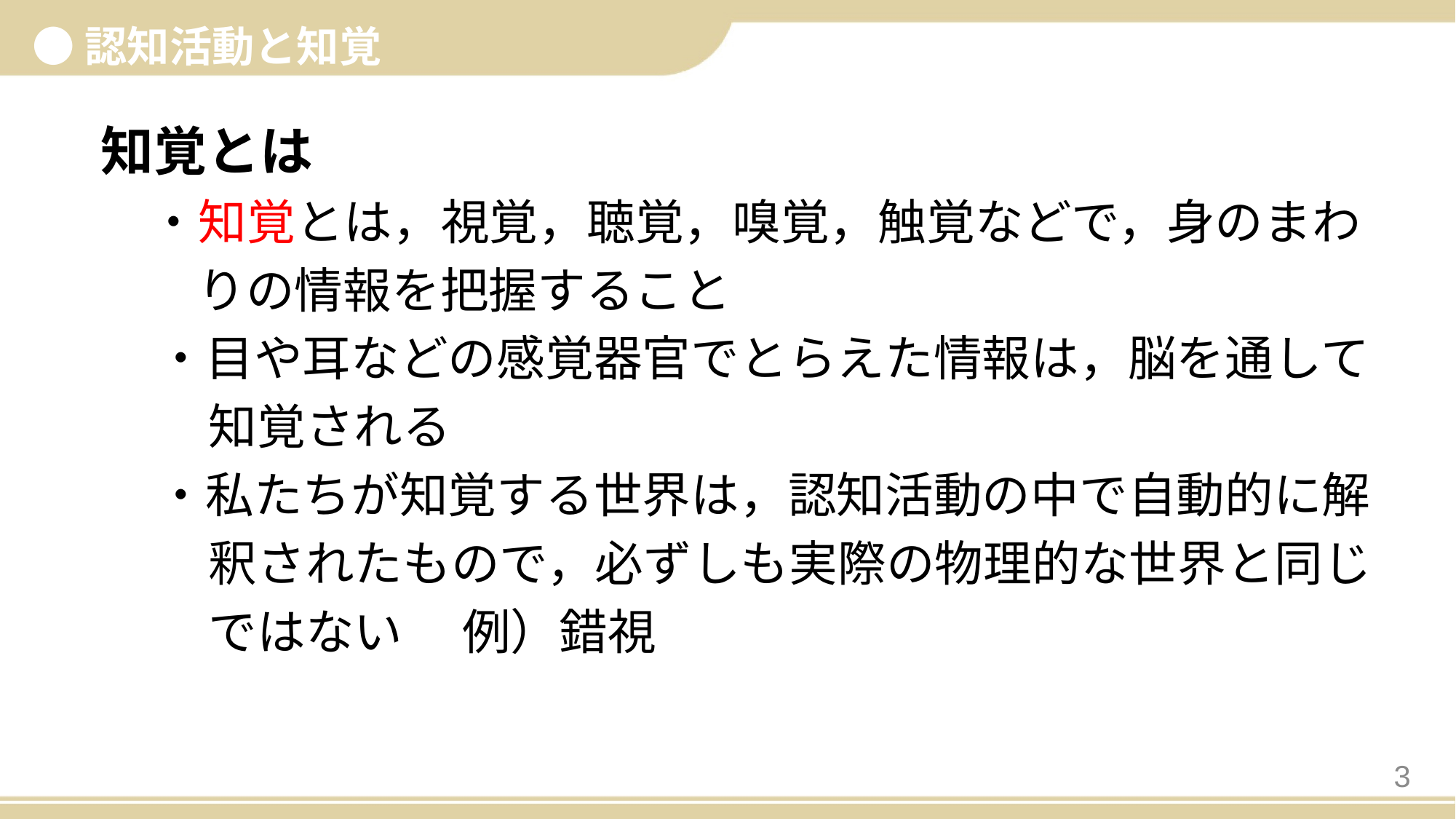

●認知活動と知覚
知覚とは
　・知覚とは，視覚，聴覚，嗅覚，触覚などで，身のまわ
りの情報を把握すること
・目や耳などの感覚器官でとらえた情報は，脳を通して知覚される
・私たちが知覚する世界は，認知活動の中で自動的に解
釈されたもので，必ずしも実際の物理的な世界と同じ
ではない　 例）錯視